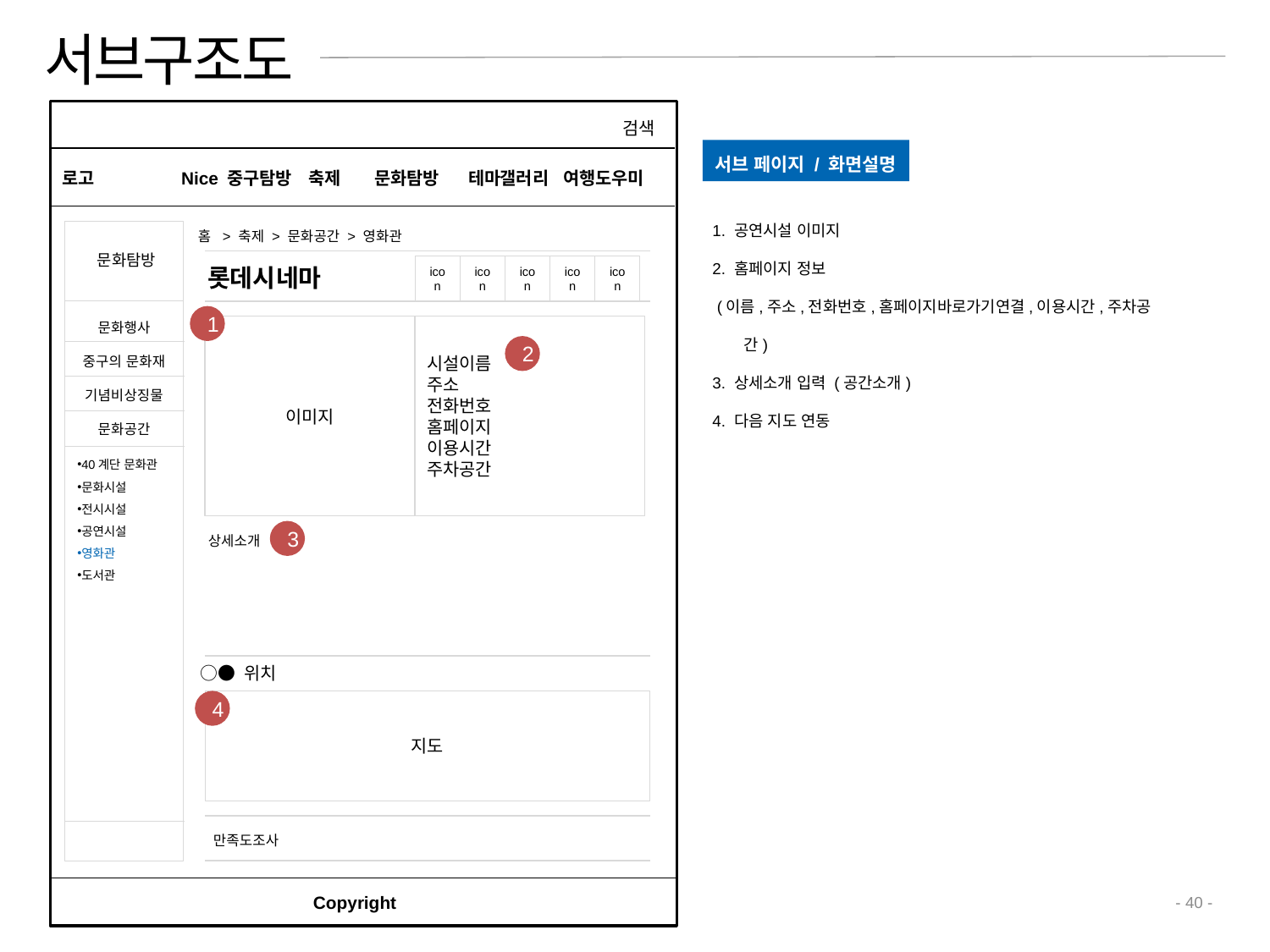

# 서브구조도
ㄷ
검색
서브 페이지 / 화면설명

로고
Nice 중구탐방	축제       문화탐방      테마갤러리   여행도우미
1. 공연시설 이미지
2. 홈페이지 정보
 (이름,주소,전화번호,홈페이지바로가기연결,이용시간,주차공간)
3. 상세소개 입력 (공간소개)
4. 다음 지도 연동

문화탐방
홈  > 축제 > 문화공간 > 영화관
롯데시네마
icon
icon
icon
icon
icon
문화행사
중구의 문화재
기념비상징물
문화공간

1
이미지
시설이름
주소
전화번호
홈페이지
이용시간
주차공간
2
40계단 문화관
문화시설
전시시설
공연시설
영화관
도서관
3
상세소개

○● 위치
4
지도
만족도조사
Copyright